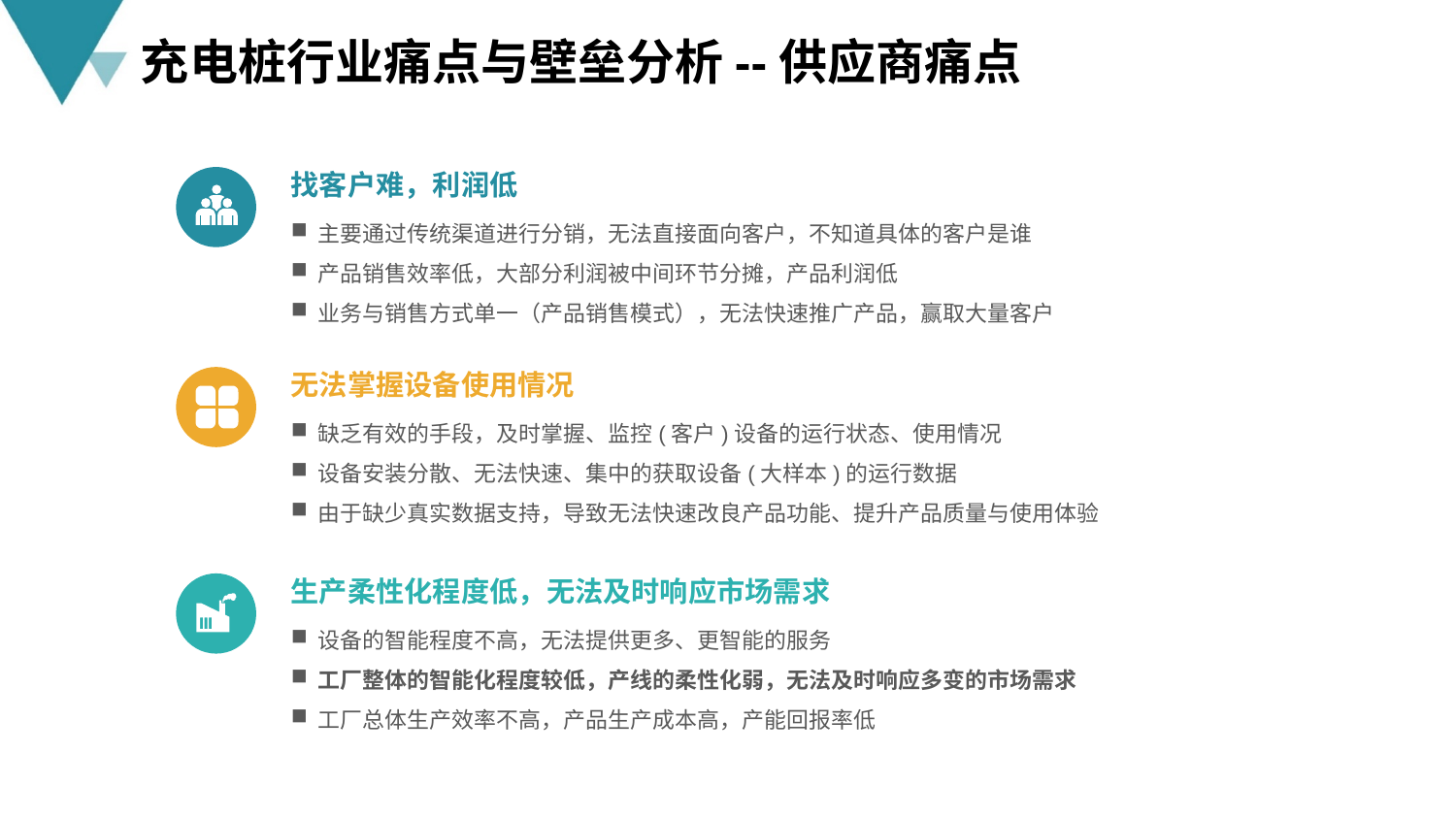

充电桩行业痛点与壁垒分析--供应商痛点
找客户难，利润低

主要通过传统渠道进行分销，无法直接面向客户，不知道具体的客户是谁
产品销售效率低，大部分利润被中间环节分摊，产品利润低
业务与销售方式单一（产品销售模式），无法快速推广产品，赢取大量客户

无法掌握设备使用情况

缺乏有效的手段，及时掌握、监控(客户)设备的运行状态、使用情况
设备安装分散、无法快速、集中的获取设备(大样本)的运行数据
由于缺少真实数据支持，导致无法快速改良产品功能、提升产品质量与使用体验

生产柔性化程度低，无法及时响应市场需求

设备的智能程度不高，无法提供更多、更智能的服务
工厂整体的智能化程度较低，产线的柔性化弱，无法及时响应多变的市场需求
工厂总体生产效率不高，产品生产成本高，产能回报率低

15